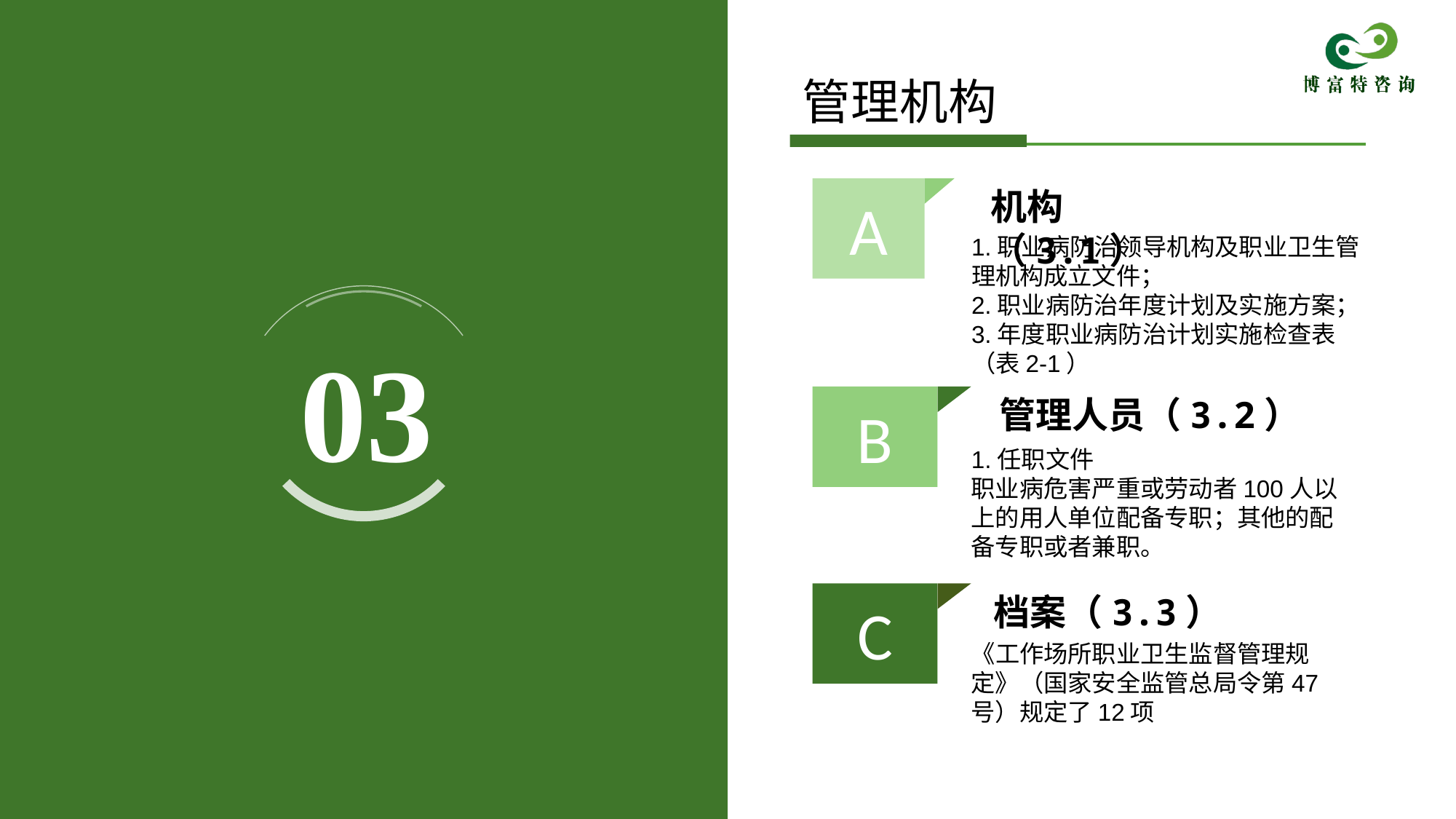

管理机构

A

机构（3.1）

1.职业病防治领导机构及职业卫生管理机构成立文件；
2.职业病防治年度计划及实施方案；
3.年度职业病防治计划实施检查表（表2-1）

03
B

管理人员（3.2）
1.任职文件
职业病危害严重或劳动者100人以上的用人单位配备专职；其他的配备专职或者兼职。
C

档案（3.3）
《工作场所职业卫生监督管理规定》（国家安全监管总局令第47号）规定了12项